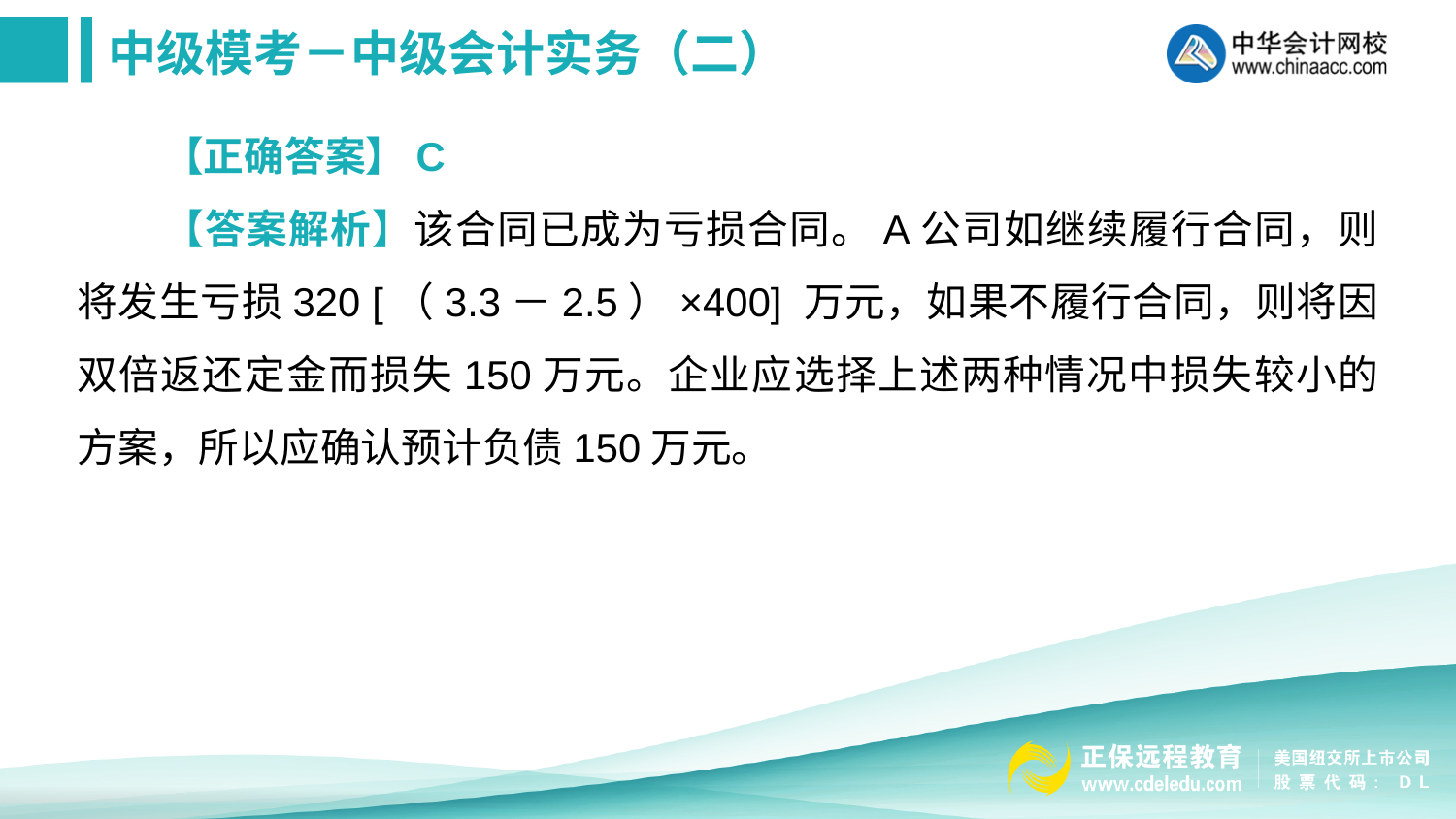

【正确答案】C
【答案解析】该合同已成为亏损合同。A公司如继续履行合同，则将发生亏损320 [（3.3－2.5）×400] 万元，如果不履行合同，则将因双倍返还定金而损失150万元。企业应选择上述两种情况中损失较小的方案，所以应确认预计负债150万元。